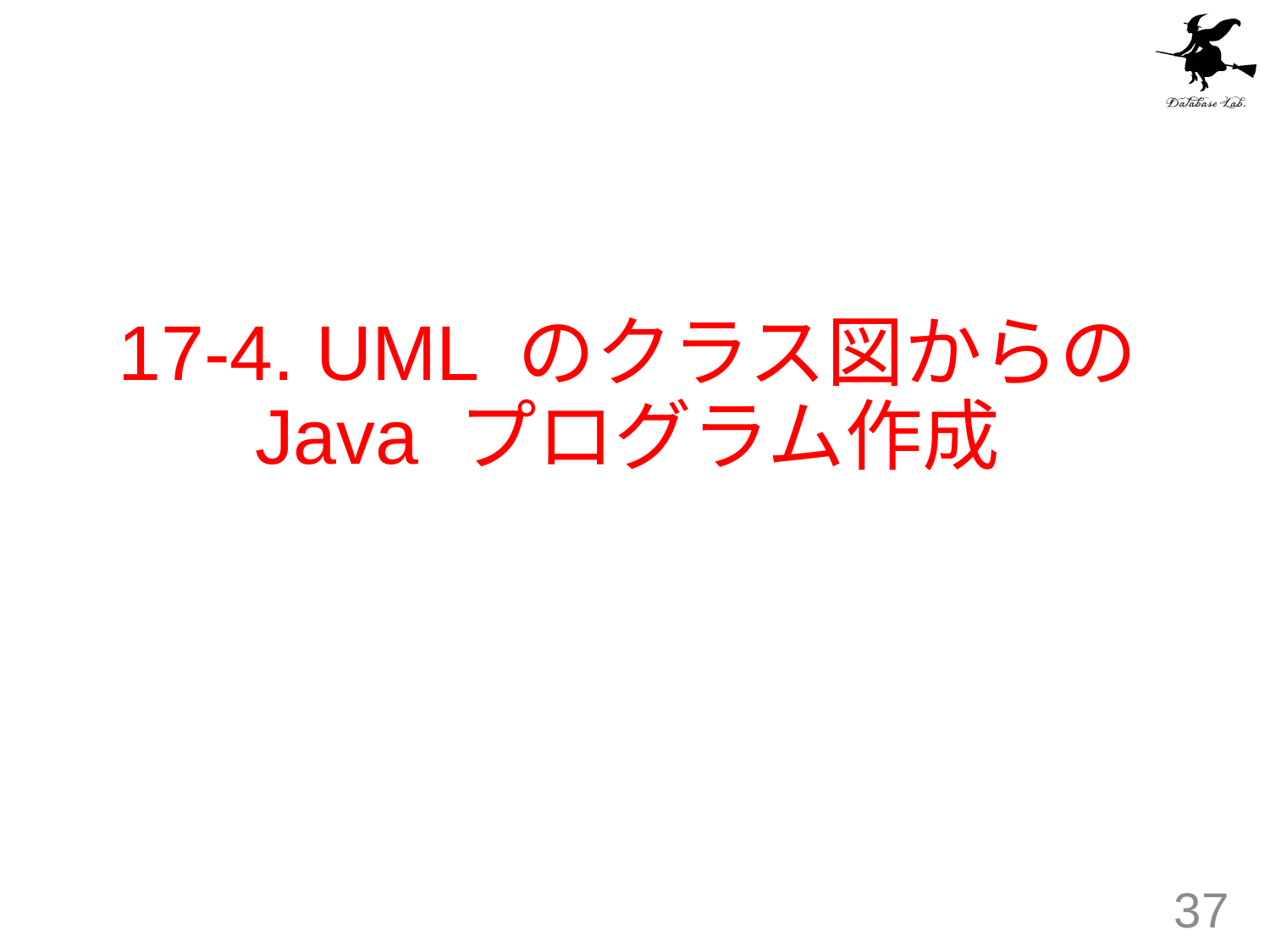

# 17-4. UML のクラス図からの Java プログラム作成
37